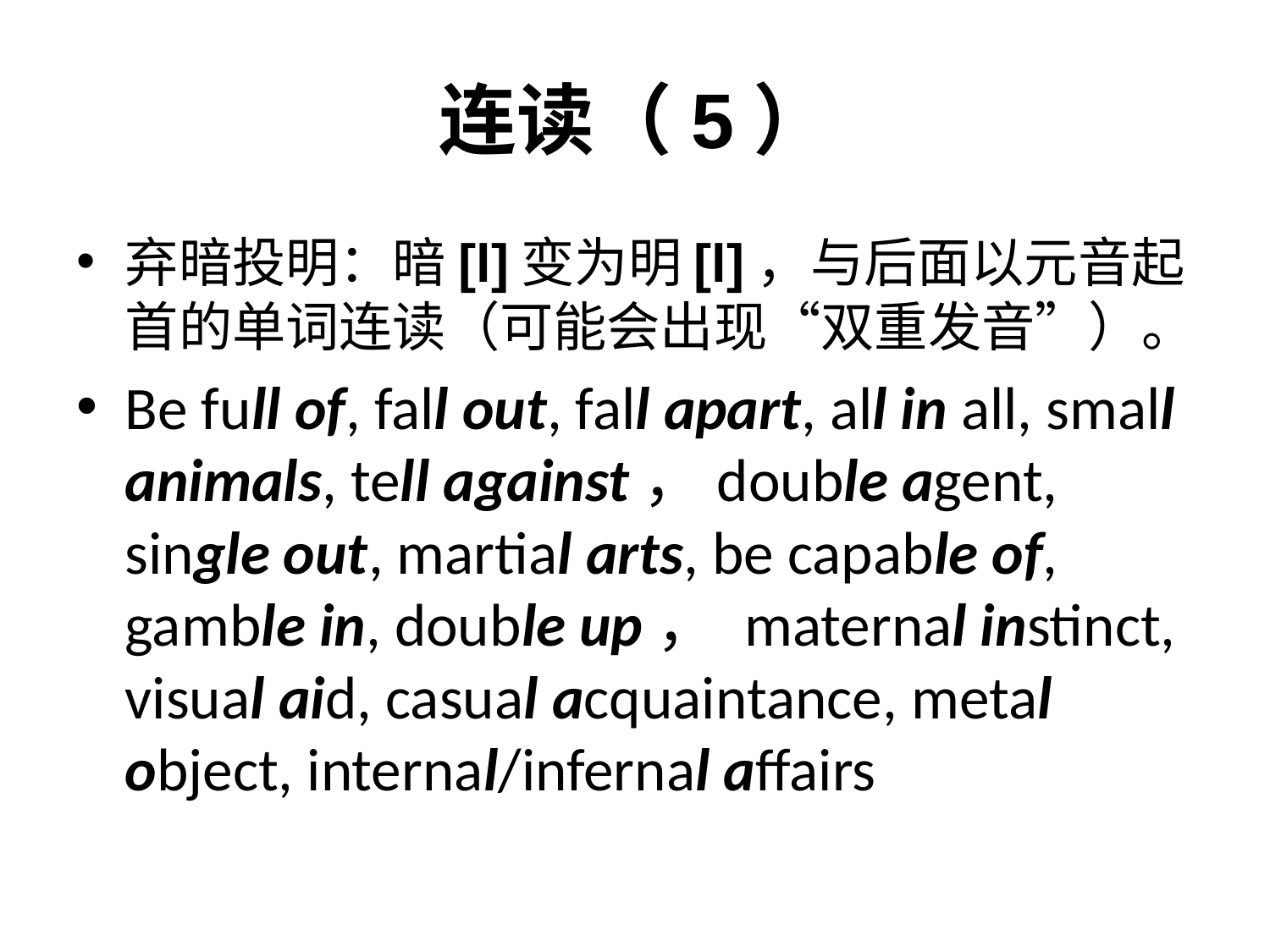

# 连读（5）
弃暗投明：暗[l]变为明[l]，与后面以元音起首的单词连读（可能会出现“双重发音”）。
Be full of, fall out, fall apart, all in all, small animals, tell against，double agent, single out, martial arts, be capable of, gamble in, double up， maternal instinct, visual aid, casual acquaintance, metal object, internal/infernal affairs